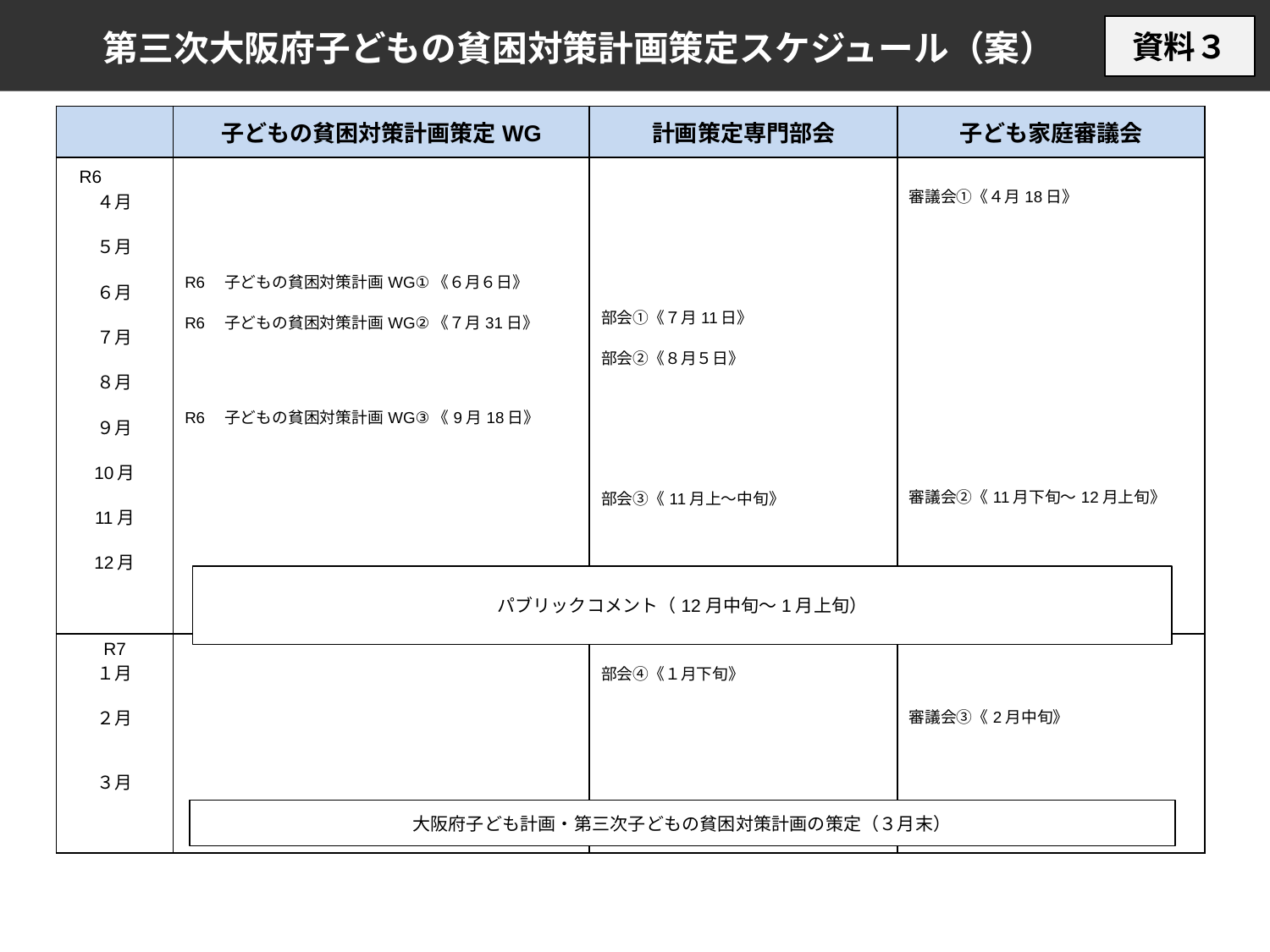

資料３
第三次大阪府子どもの貧困対策計画策定スケジュール（案）
|  | 子どもの貧困対策計画策定WG | 計画策定専門部会 | 子ども家庭審議会 |
| --- | --- | --- | --- |
| R6 　　 ４月 ５月 ６月 ７月 ８月 ９月 10月 11月 12月 | R6　子どもの貧困対策計画WG①《６月６日》 R6　子どもの貧困対策計画WG②《７月31日》 R6　子どもの貧困対策計画WG③《9月18日》 | 部会①《７月11日》 部会②《８月５日》 　 　 部会③《11月上～中旬》 | 審議会①《４月18日》 審議会②《11月下旬～12月上旬》 |
| R7 １月 ２月 ３月 |  | 部会④《１月下旬》 | 審議会③《2月中旬》 |
パブリックコメント（12月中旬～1月上旬）
大阪府子ども計画・第三次子どもの貧困対策計画の策定（３月末）